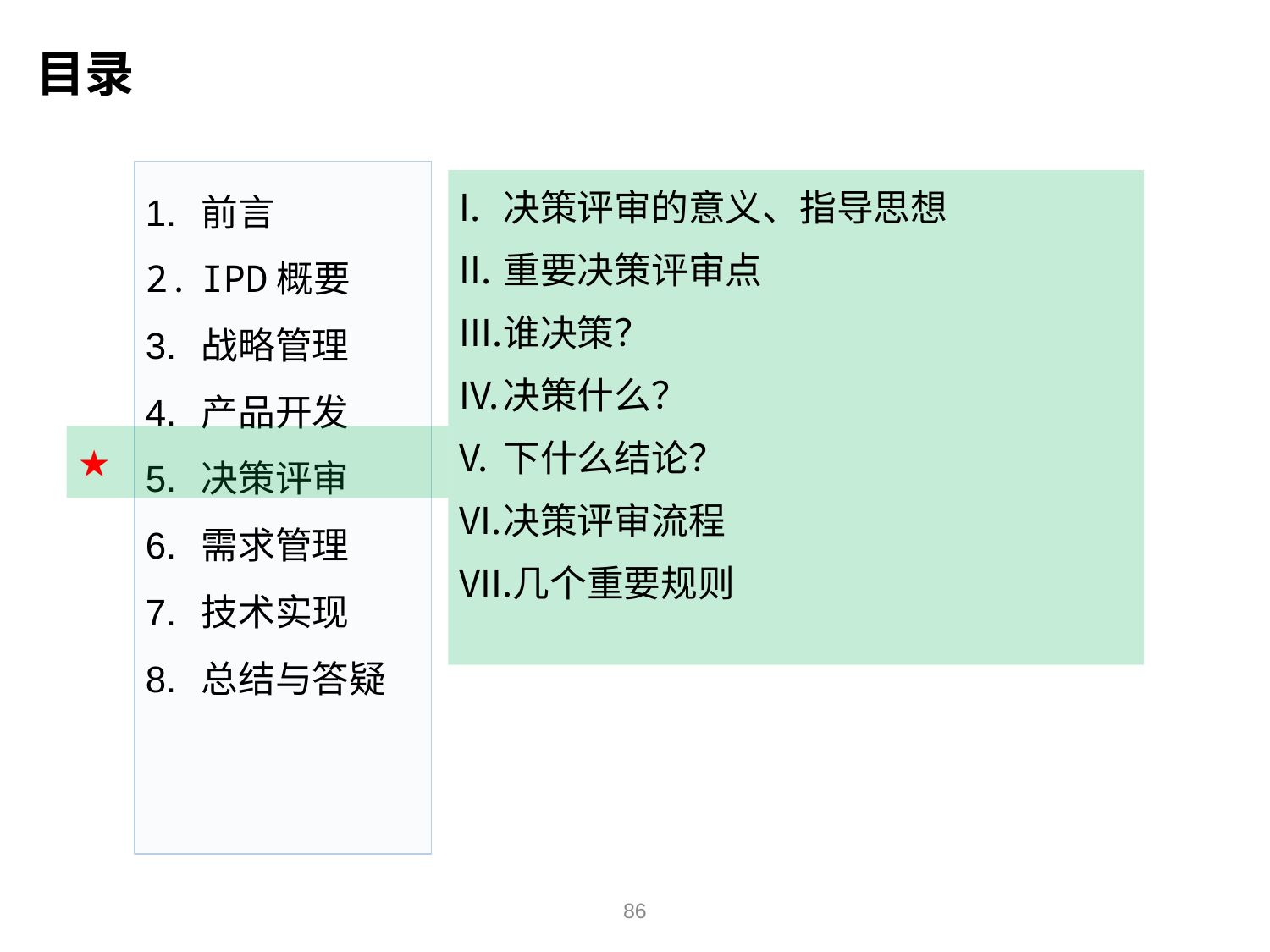

目录
前言
IPD概要
战略管理
产品开发
决策评审
需求管理
技术实现
总结与答疑
决策评审的意义、指导思想
重要决策评审点
谁决策？
决策什么？
下什么结论？
决策评审流程
几个重要规则

★
86